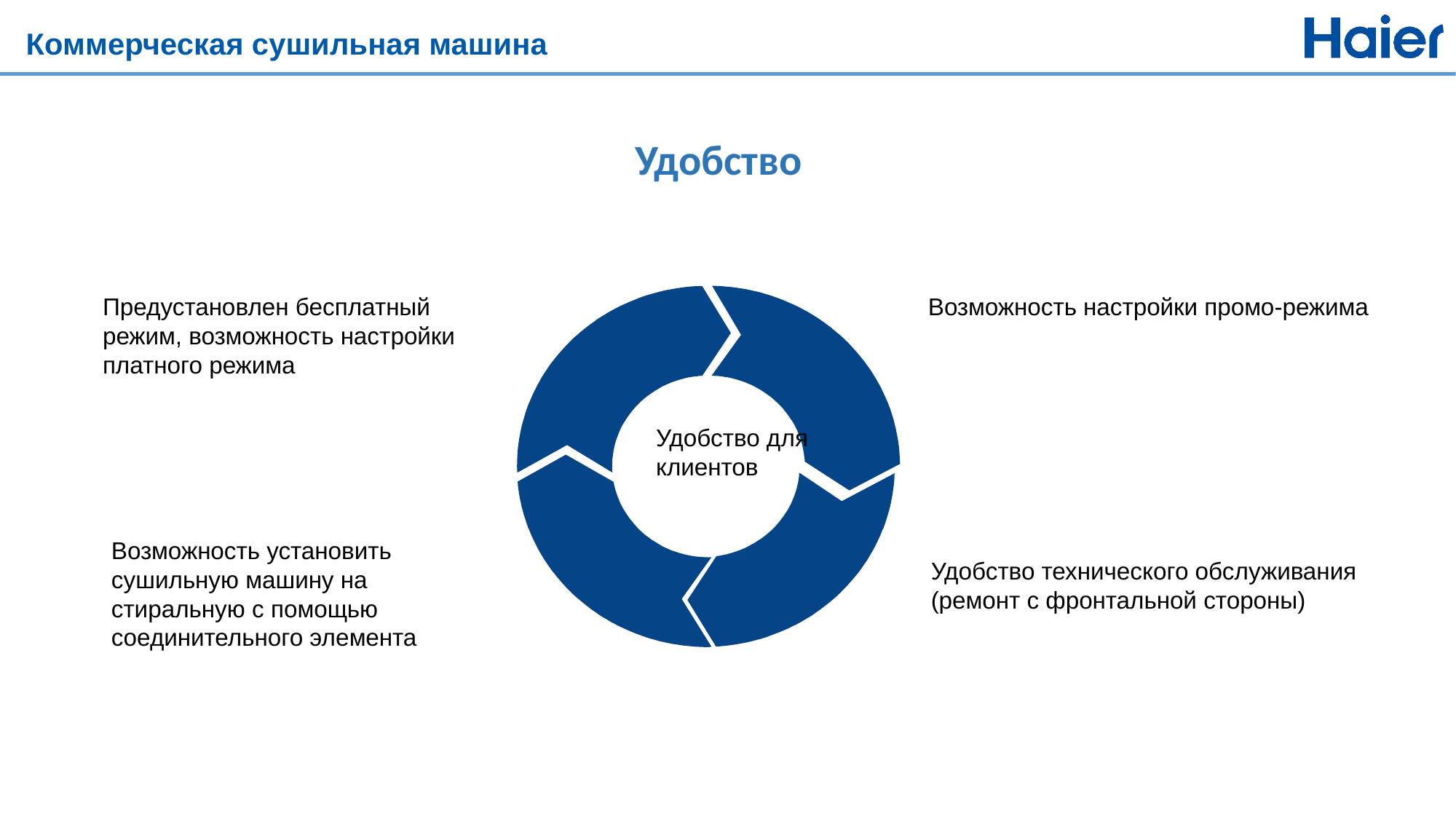

Коммерческая сушильная машина
Удобство
Возможность настройки промо-режима
Предустановлен бесплатный режим, возможность настройки платного режима

PART 1    海尔商用机介绍
PART 2    产品卖点
PART 3    安装售后（客户）
PART 4    使用指导（用户）
Удобство для
клиентов
Удобство технического обслуживания (ремонт с фронтальной стороны)
Возможность установить сушильную машину на стиральную с помощью соединительного элемента